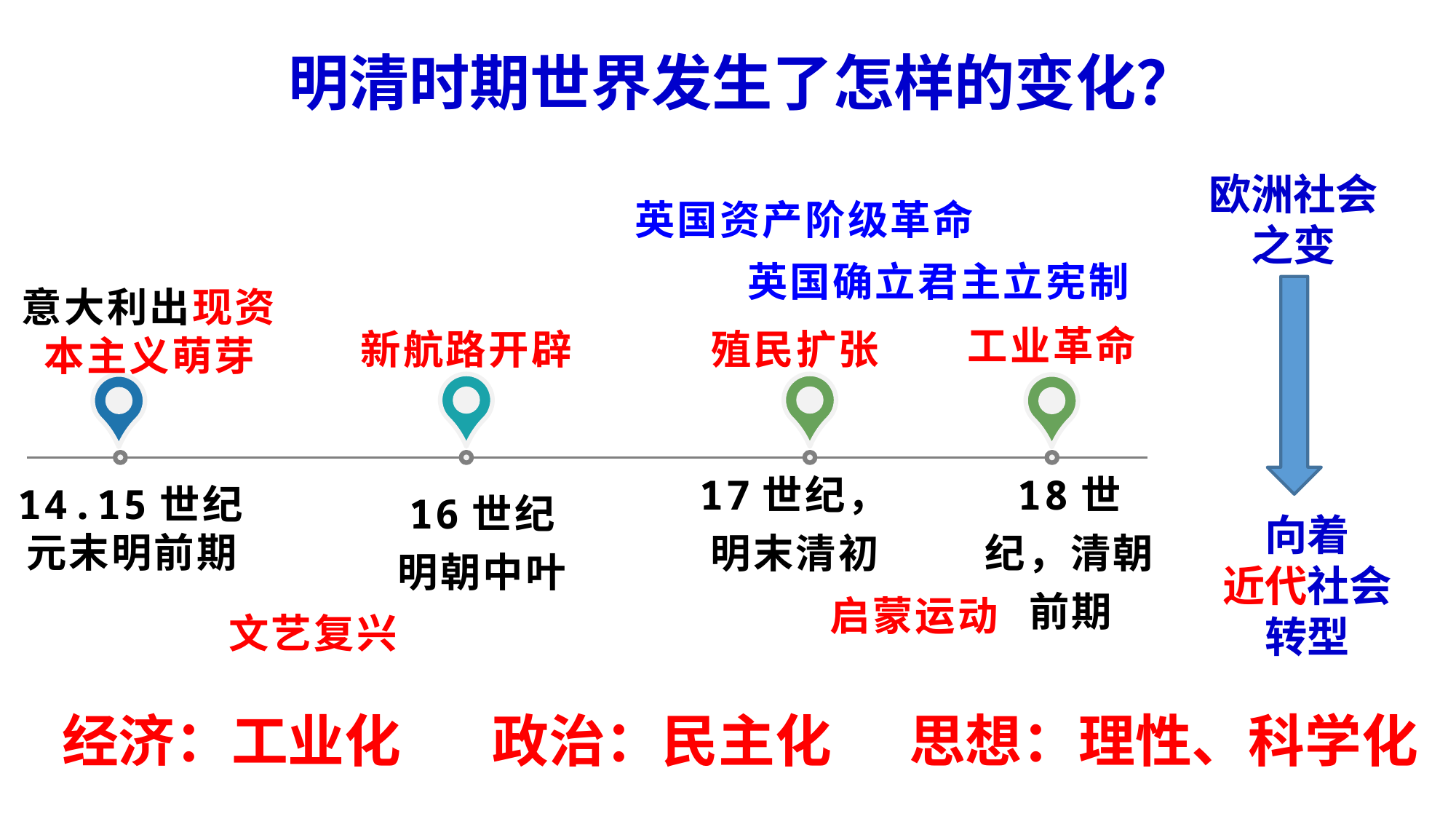

明清时期世界发生了怎样的变化？
欧洲社会之变
英国资产阶级革命
英国确立君主立宪制
意大利出现资本主义萌芽

工业革命
新航路开辟
殖民扩张

17世纪，明末清初
18世纪，清朝前期
14.15世纪元末明前期
16世纪
明朝中叶
向着
近代社会转型
启蒙运动
文艺复兴
政治：民主化
思想：理性、科学化
经济：工业化